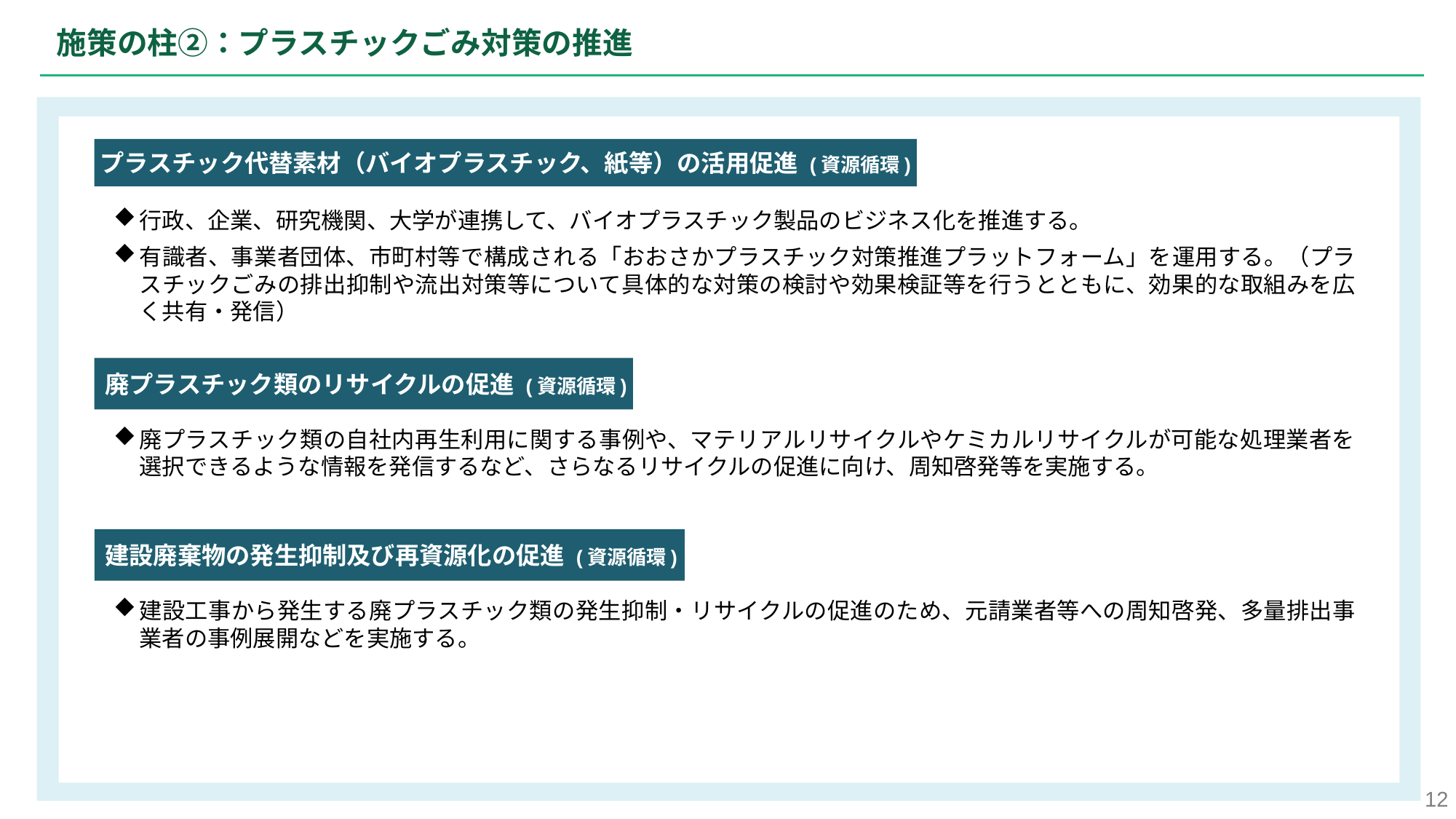

施策の柱②：プラスチックごみ対策の推進

プラスチック代替素材（バイオプラスチック、紙等）の活用促進 (資源循環)
行政、企業、研究機関、大学が連携して、バイオプラスチック製品のビジネス化を推進する。
有識者、事業者団体、市町村等で構成される「おおさかプラスチック対策推進プラットフォーム」を運用する。（プラスチックごみの排出抑制や流出対策等について具体的な対策の検討や効果検証等を行うとともに、効果的な取組みを広く共有・発信）
廃プラスチック類のリサイクルの促進 (資源循環)
廃プラスチック類の自社内再生利用に関する事例や、マテリアルリサイクルやケミカルリサイクルが可能な処理業者を選択できるような情報を発信するなど、さらなるリサイクルの促進に向け、周知啓発等を実施する。
建設廃棄物の発生抑制及び再資源化の促進 (資源循環)
建設工事から発生する廃プラスチック類の発生抑制・リサイクルの促進のため、元請業者等への周知啓発、多量排出事業者の事例展開などを実施する。
12